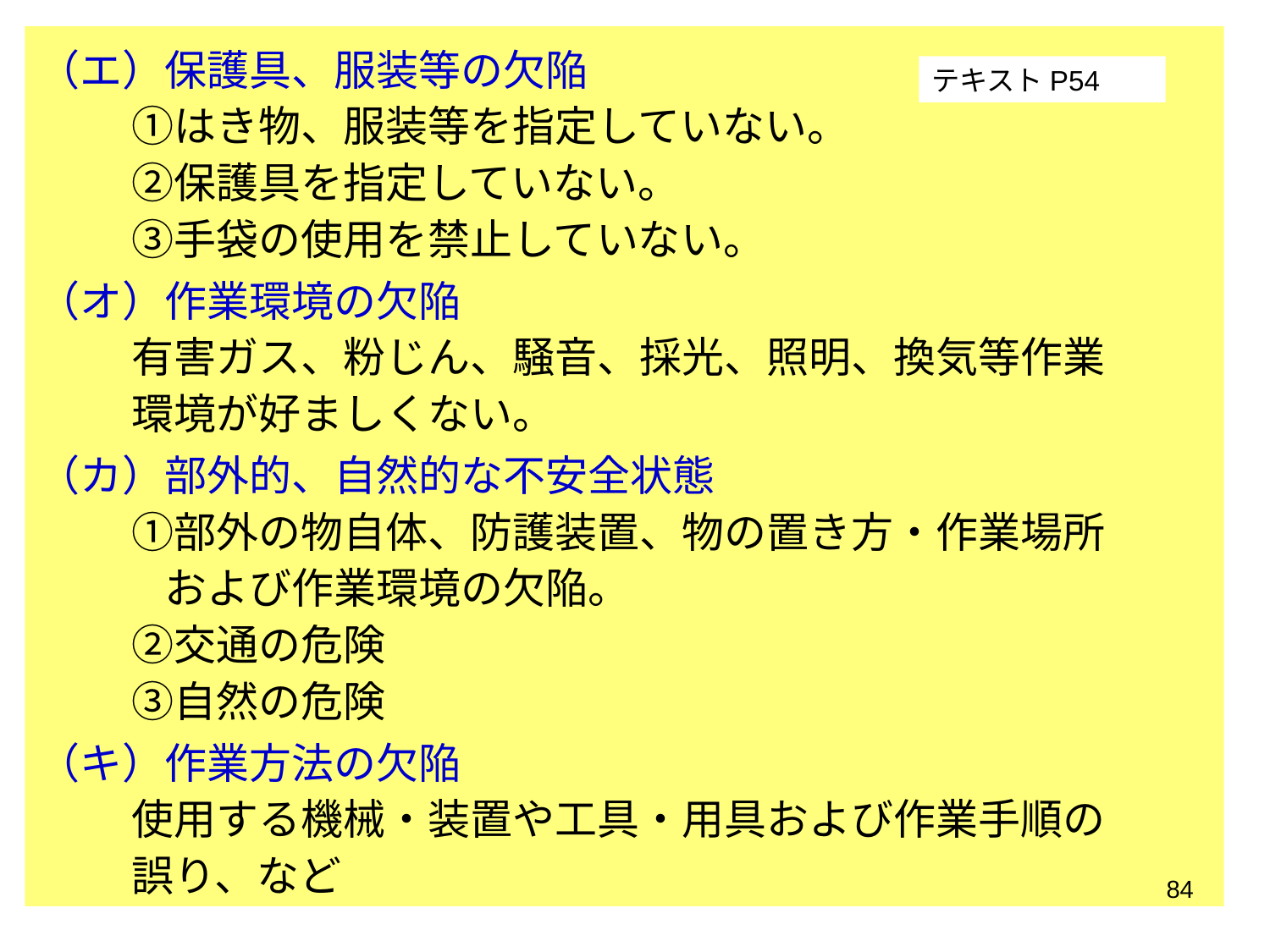

（エ）保護具、服装等の欠陥
　　 ①はき物、服装等を指定していない。
　　 ②保護具を指定していない。
　 　③手袋の使用を禁止していない。
（オ）作業環境の欠陥
　 　有害ガス、粉じん、騒音、採光、照明、換気等作業
　 　環境が好ましくない。
（カ）部外的、自然的な不安全状態
　　 ①部外の物自体、防護装置、物の置き方・作業場所
　　　および作業環境の欠陥。
　　 ②交通の危険
　　 ③自然の危険
（キ）作業方法の欠陥
　　 使用する機械・装置や工具・用具および作業手順の
　　 誤り、など
テキストP54
84